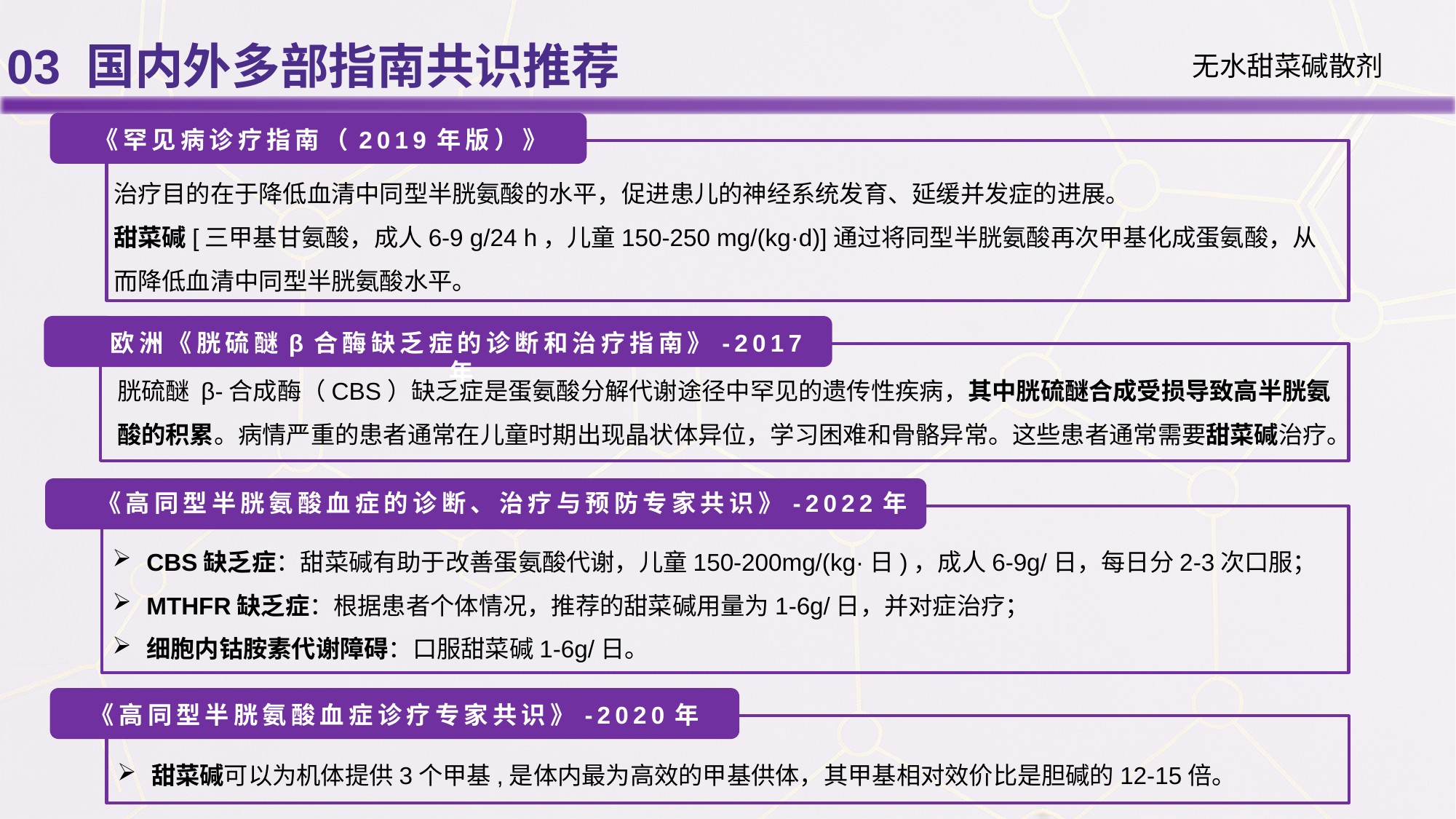

03 国内外多部指南共识推荐
无水甜菜碱散剂

《罕见病诊疗指南（2019年版）》

治疗目的在于降低血清中同型半胱氨酸的水平，促进患儿的神经系统发育、延缓并发症的进展。
甜菜碱[三甲基甘氨酸，成人6-9 g/24 h，儿童150-250 mg/(kg·d)]通过将同型半胱氨酸再次甲基化成蛋氨酸，从而降低血清中同型半胱氨酸水平。

欧洲《胱硫醚β合酶缺乏症的诊断和治疗指南》-2017年

胱硫醚 β-合成酶（CBS）缺乏症是蛋氨酸分解代谢途径中罕见的遗传性疾病，其中胱硫醚合成受损导致高半胱氨酸的积累。病情严重的患者通常在儿童时期出现晶状体异位，学习困难和骨骼异常。这些患者通常需要甜菜碱治疗。

《高同型半胱氨酸血症的诊断、治疗与预防专家共识》-2022年

CBS缺乏症：甜菜碱有助于改善蛋氨酸代谢，儿童150-200mg/(kg·日)，成人6-9g/日，每日分2-3次口服；
MTHFR缺乏症：根据患者个体情况，推荐的甜菜碱用量为1-6g/日，并对症治疗；
细胞内钴胺素代谢障碍：口服甜菜碱1-6g/日。

《高同型半胱氨酸血症诊疗专家共识》-2020年

甜菜碱可以为机体提供3个甲基,是体内最为高效的甲基供体，其甲基相对效价比是胆碱的12-15倍。